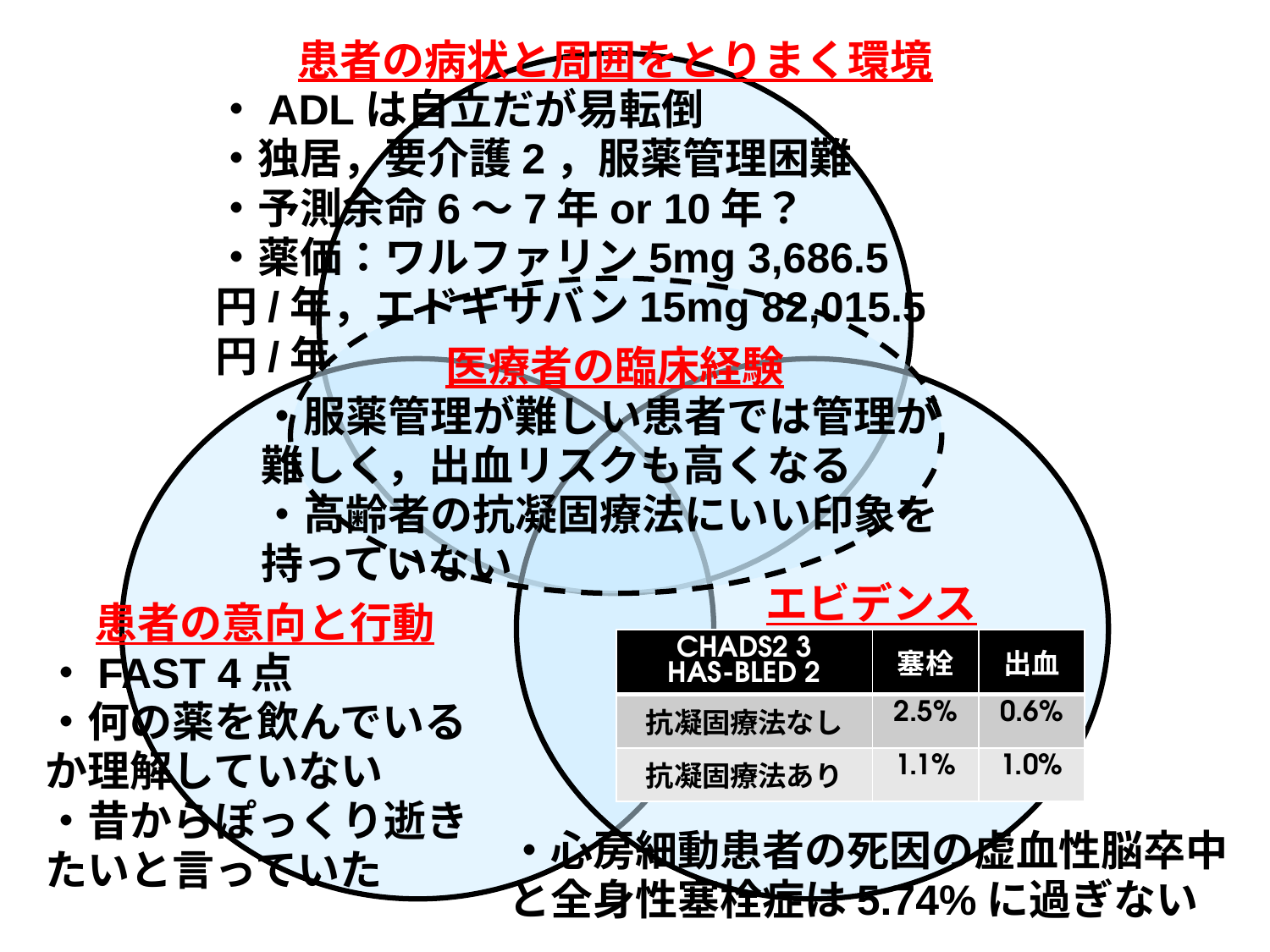

患者の病状と周囲をとりまく環境
・ADLは自立だが易転倒
・独居，要介護2，服薬管理困難
・予測余命6～7年or 10年？
・薬価：ワルファリン5mg 3,686.5円/年，エドキサバン15mg 82,015.5円/年

医療者の臨床経験
・服薬管理が難しい患者では管理が難しく，出血リスクも高くなる
・高齢者の抗凝固療法にいい印象を持っていない

エビデンス

・心房細動患者の死因の虚血性脳卒中と全身性塞栓症は5.74%に過ぎない
患者の意向と行動
・FAST 4点
・何の薬を飲んでいるか理解していない
・昔からぽっくり逝きたいと言っていた
| CHADS2 3 HAS-BLED 2 | 塞栓 | 出血 |
| --- | --- | --- |
| 抗凝固療法なし | 2.5% | 0.6% |
| 抗凝固療法あり | 1.1% | 1.0% |